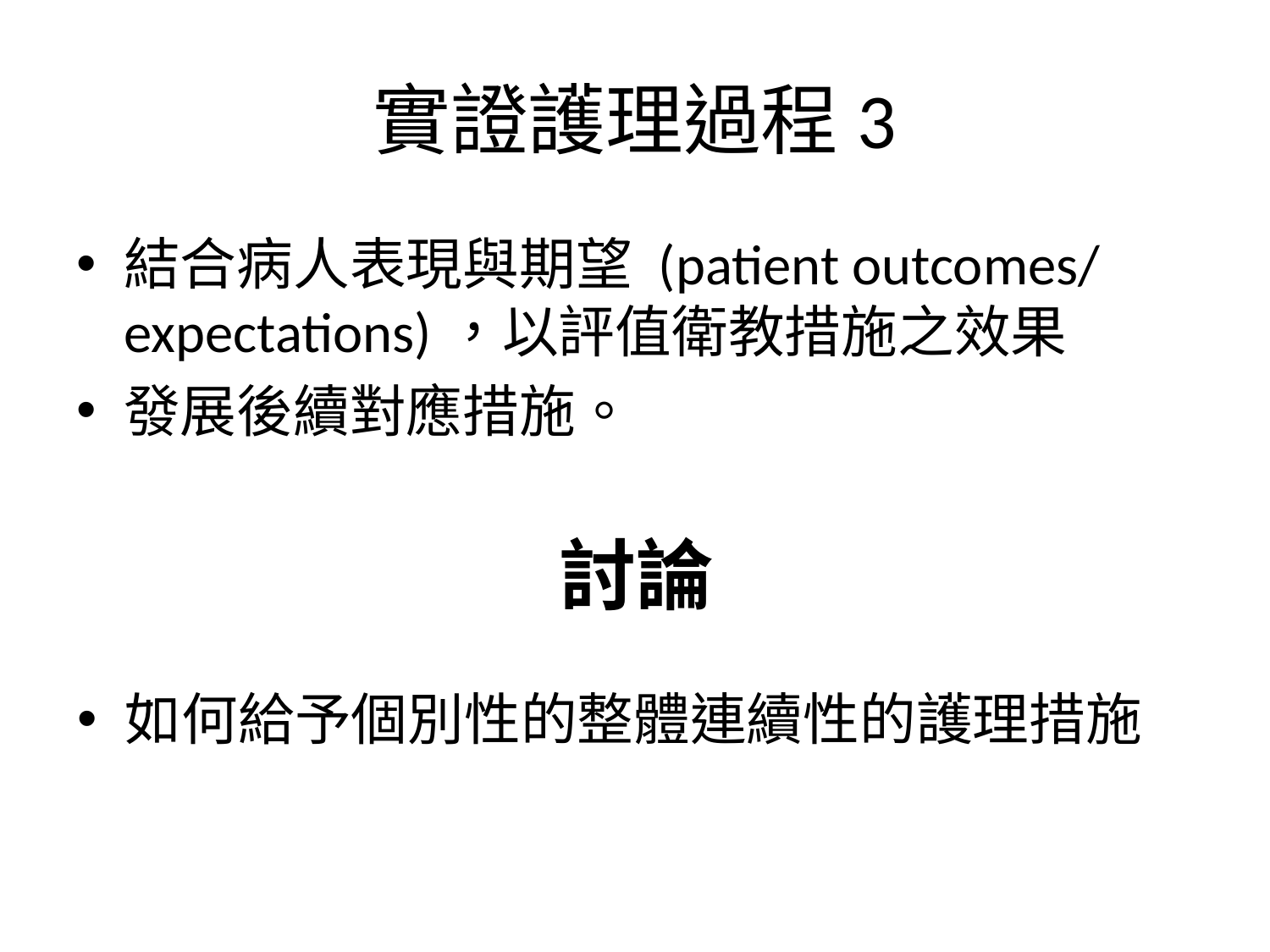

# 實證護理過程3
結合病人表現與期望 (patient outcomes/ expectations)，以評值衛教措施之效果
發展後續對應措施。

討論
如何給予個別性的整體連續性的護理措施